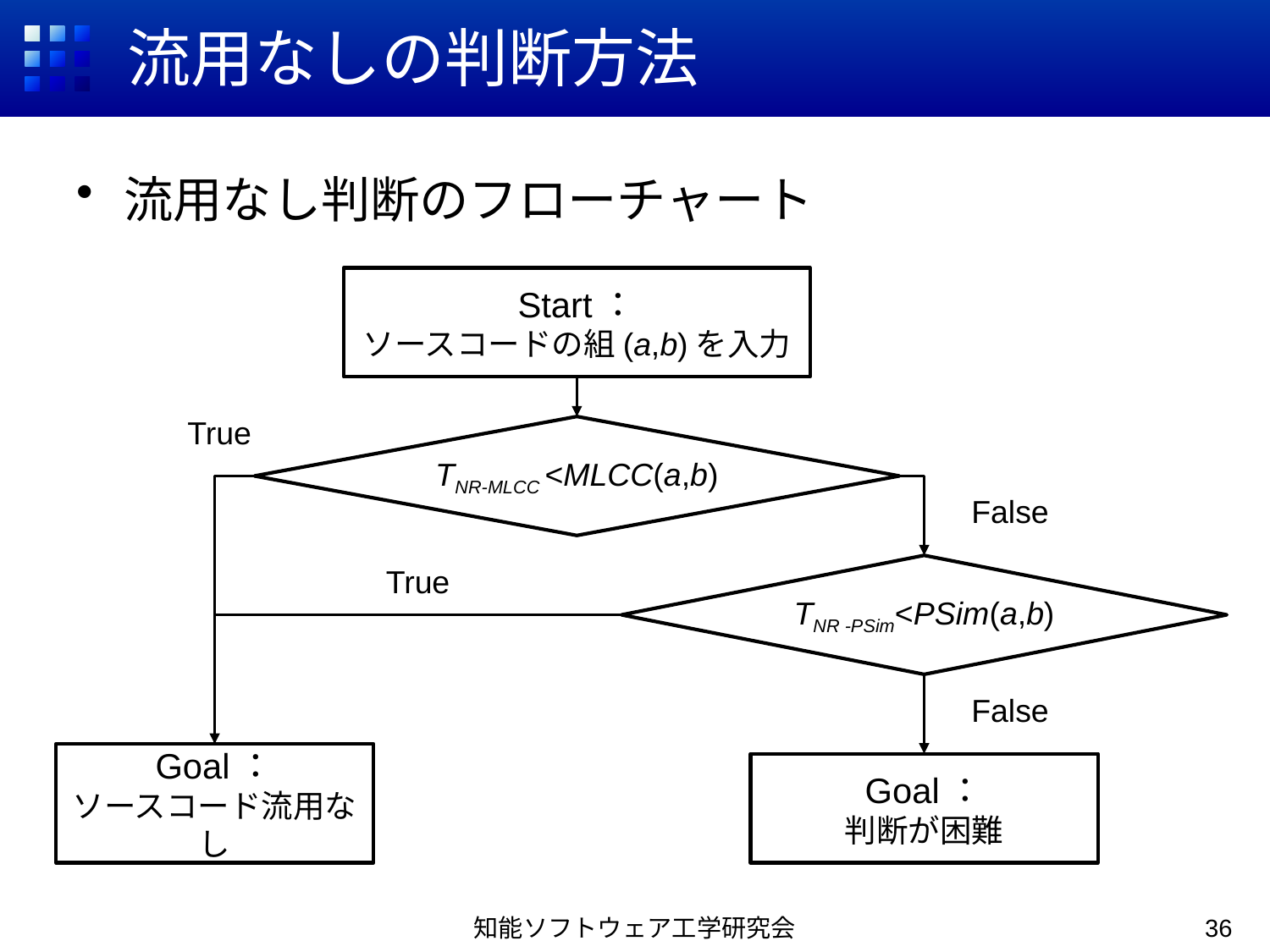

# 流用なしの判断方法
流用なし判断のフローチャート
Start：
ソースコードの組(a,b)を入力
True
TNR-MLCC <MLCC(a,b)
False
True
TNR -PSim<PSim(a,b)
False
Goal：
ソースコード流用なし
Goal：
判断が困難
知能ソフトウェア工学研究会
36